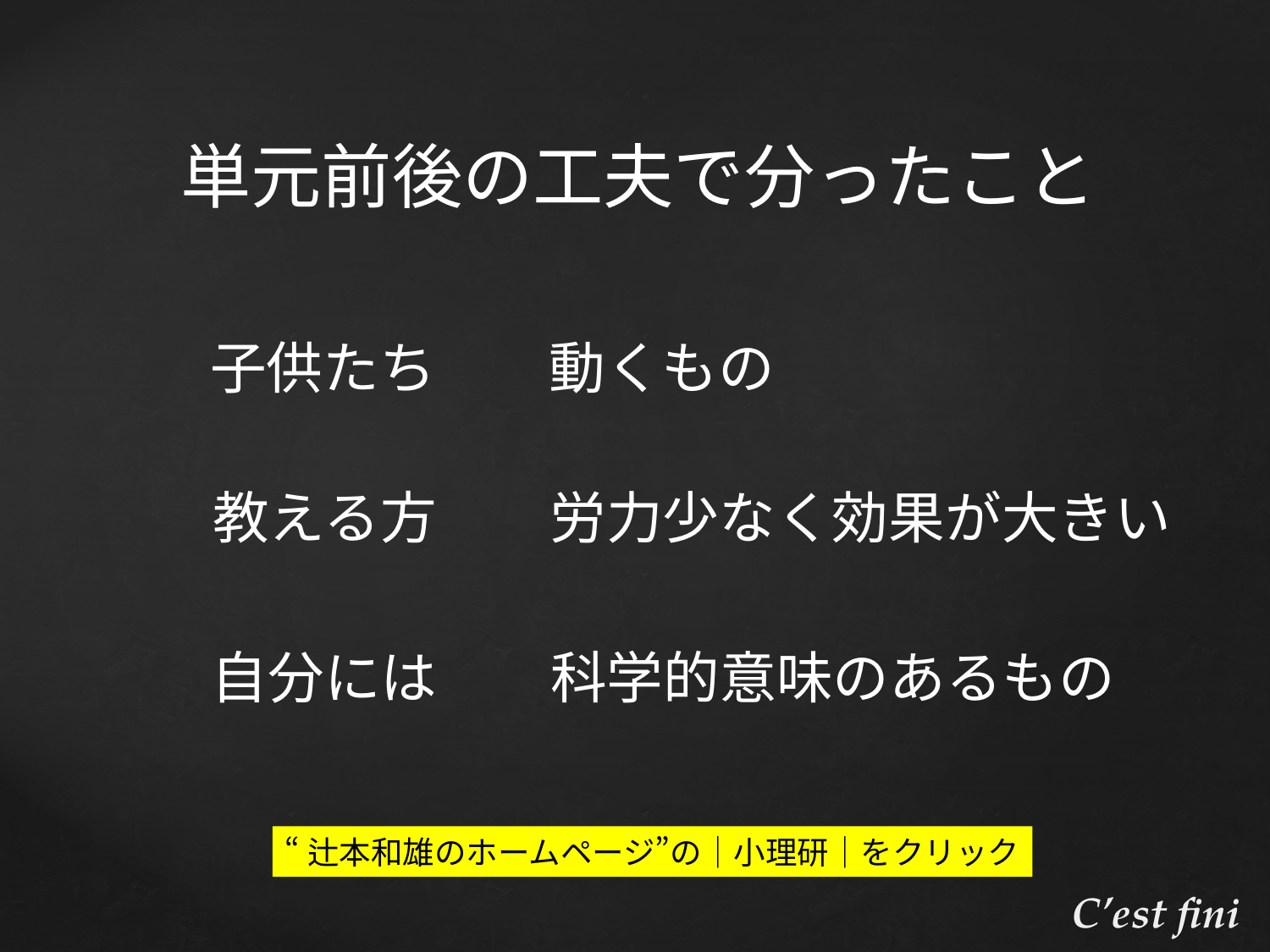

# 単元前後の工夫で分ったこと
子供たち　　動くもの
教える方　　労力少なく効果が大きい
自分には　　科学的意味のあるもの
“辻本和雄のホームページ”の｜小理研｜をクリック
C’est fini